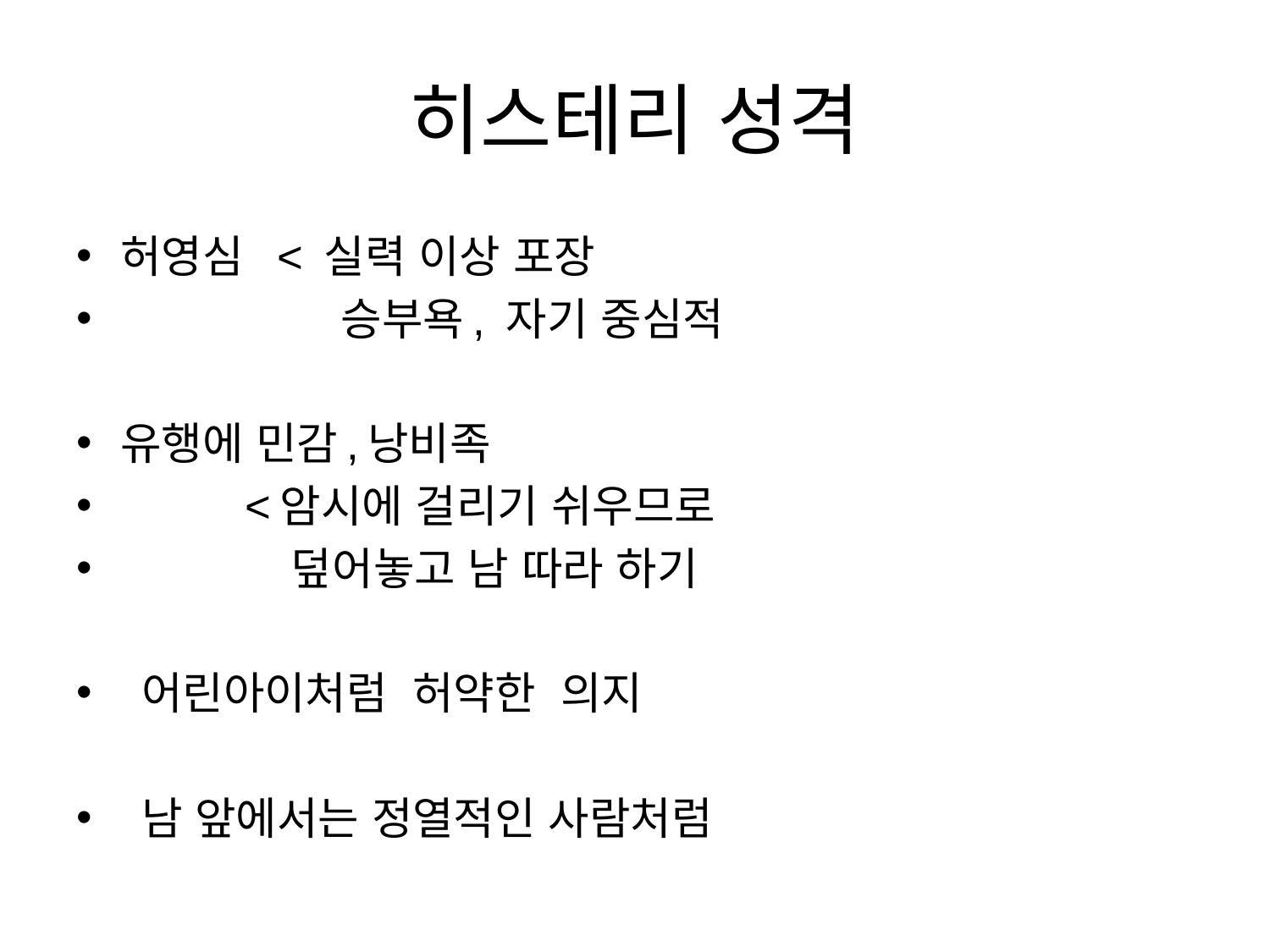

# 히스테리 성격
허영심  < 실력 이상 포장
                 승부욕, 자기 중심적

유행에 민감,낭비족
          <암시에 걸리기 쉬우므로
             덮어놓고 남 따라 하기

 어린아이처럼  허약한  의지

 남 앞에서는 정열적인 사람처럼